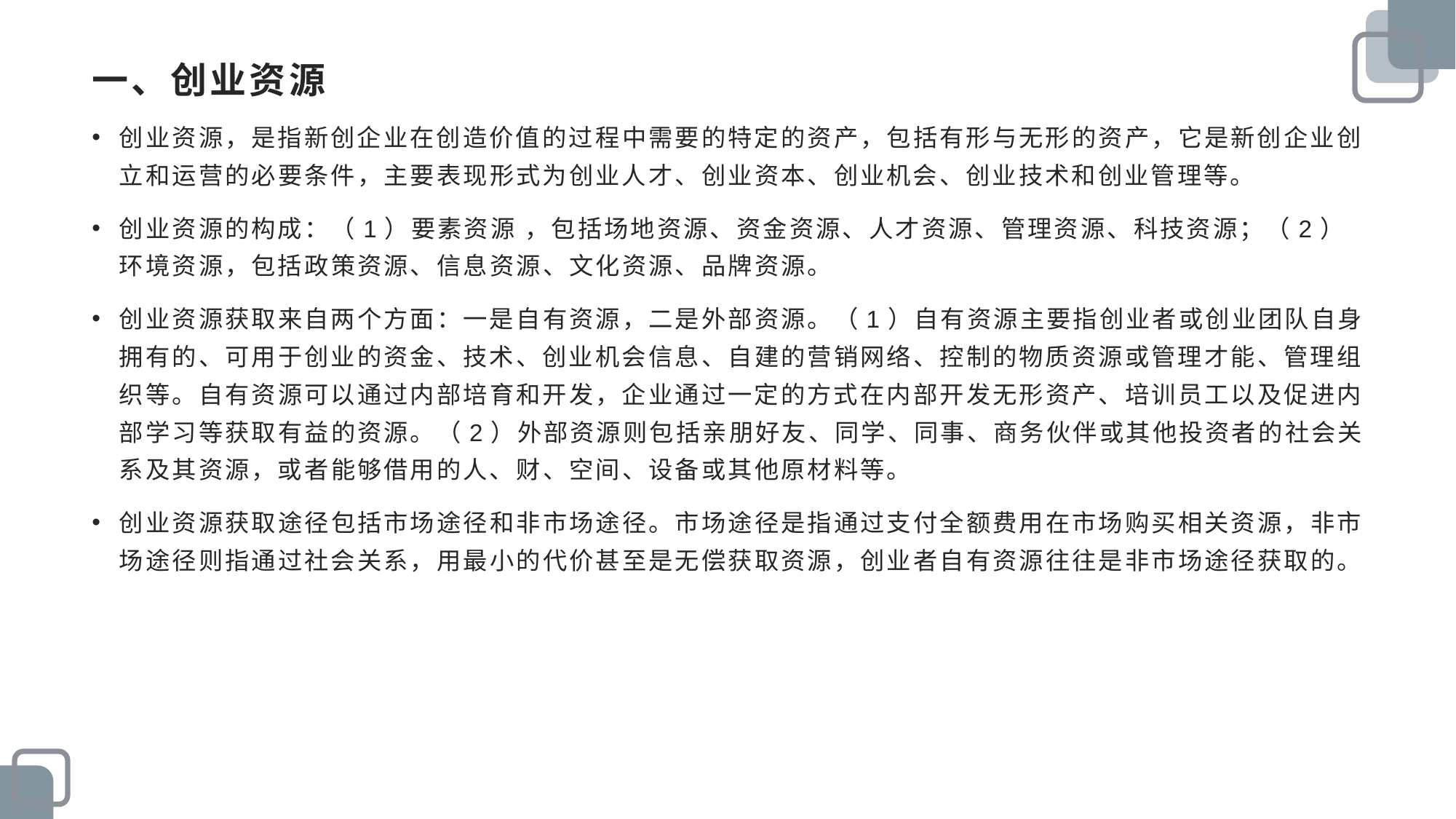

# 一、创业资源
创业资源，是指新创企业在创造价值的过程中需要的特定的资产，包括有形与无形的资产，它是新创企业创立和运营的必要条件，主要表现形式为创业人才、创业资本、创业机会、创业技术和创业管理等。
创业资源的构成：（1）要素资源 ，包括场地资源、资金资源、人才资源、管理资源、科技资源；（2）环境资源，包括政策资源、信息资源、文化资源、品牌资源。
创业资源获取来自两个方面：一是自有资源，二是外部资源。（1）自有资源主要指创业者或创业团队自身拥有的、可用于创业的资金、技术、创业机会信息、自建的营销网络、控制的物质资源或管理才能、管理组织等。自有资源可以通过内部培育和开发，企业通过一定的方式在内部开发无形资产、培训员工以及促进内部学习等获取有益的资源。（2）外部资源则包括亲朋好友、同学、同事、商务伙伴或其他投资者的社会关系及其资源，或者能够借用的人、财、空间、设备或其他原材料等。
创业资源获取途径包括市场途径和非市场途径。市场途径是指通过支付全额费用在市场购买相关资源，非市场途径则指通过社会关系，用最小的代价甚至是无偿获取资源，创业者自有资源往往是非市场途径获取的。